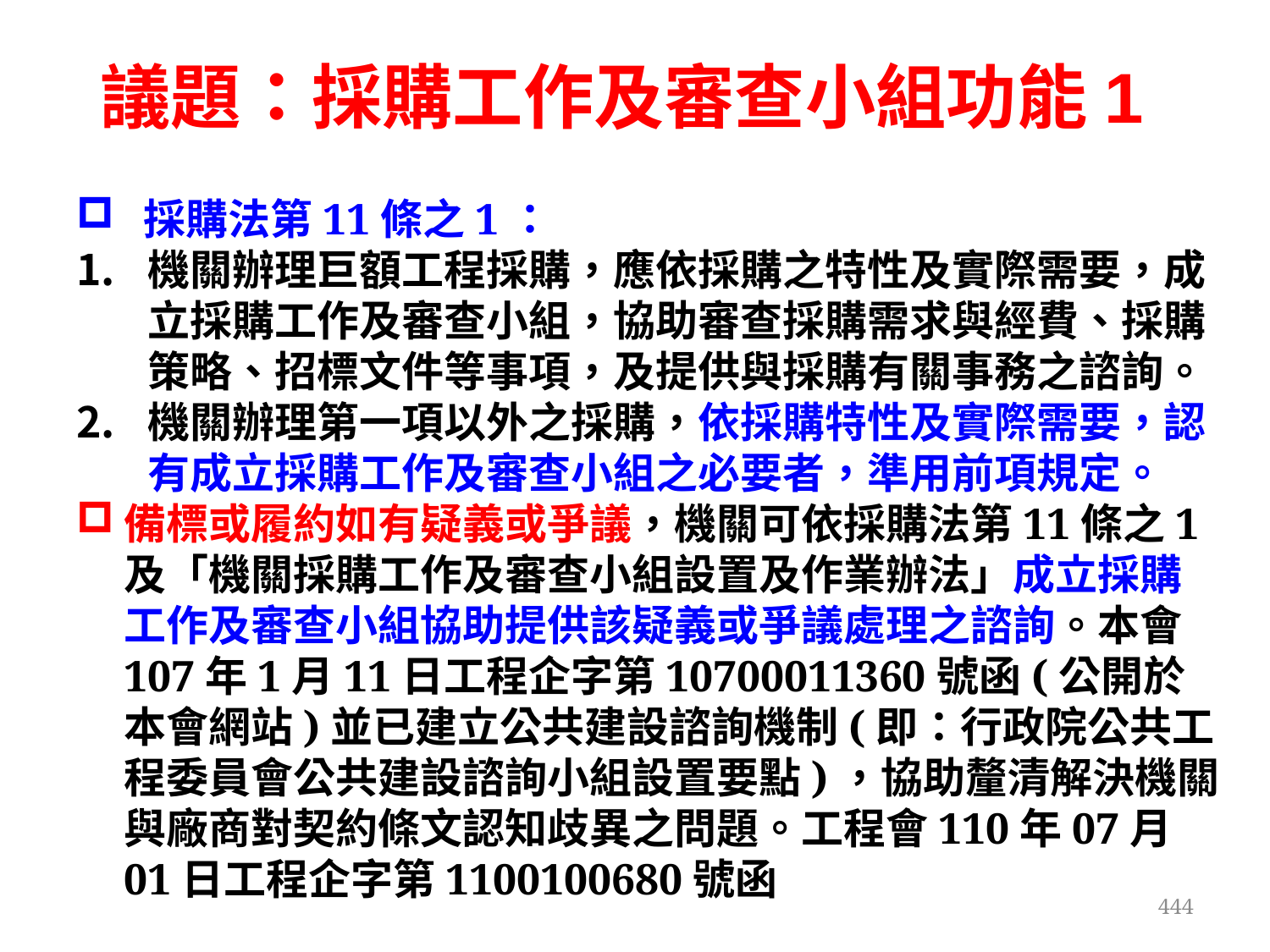

# 議題：採購工作及審查小組功能1
 採購法第11條之1：
機關辦理巨額工程採購，應依採購之特性及實際需要，成立採購工作及審查小組，協助審查採購需求與經費、採購策略、招標文件等事項，及提供與採購有關事務之諮詢。
機關辦理第一項以外之採購，依採購特性及實際需要，認有成立採購工作及審查小組之必要者，準用前項規定。
備標或履約如有疑義或爭議，機關可依採購法第11條之1及「機關採購工作及審查小組設置及作業辦法」成立採購工作及審查小組協助提供該疑義或爭議處理之諮詢。本會107年1月11日工程企字第10700011360號函(公開於本會網站)並已建立公共建設諮詢機制(即：行政院公共工程委員會公共建設諮詢小組設置要點)，協助釐清解決機關與廠商對契約條文認知歧異之問題。工程會110年07月01日工程企字第1100100680號函

444